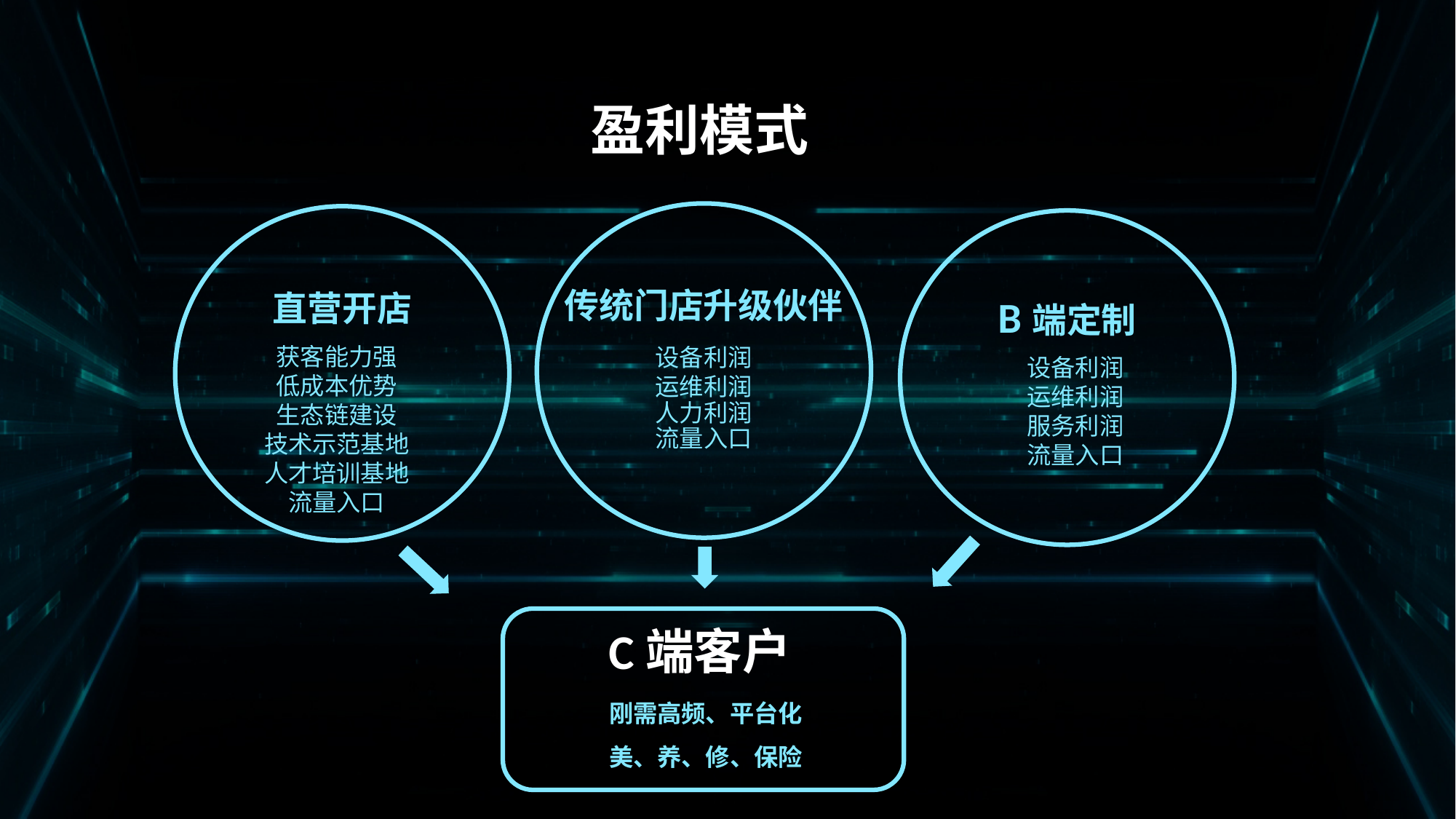

盈利模式

传统门店升级伙伴
直营开店
B端定制
获客能力强
低成本优势
生态链建设
技术示范基地
人才培训基地
流量入口

设备利润
运维利润
人力利润
流量入口

设备利润
运维利润
服务利润
流量入口

C端客户
刚需高频、平台化
美、养、修、保险